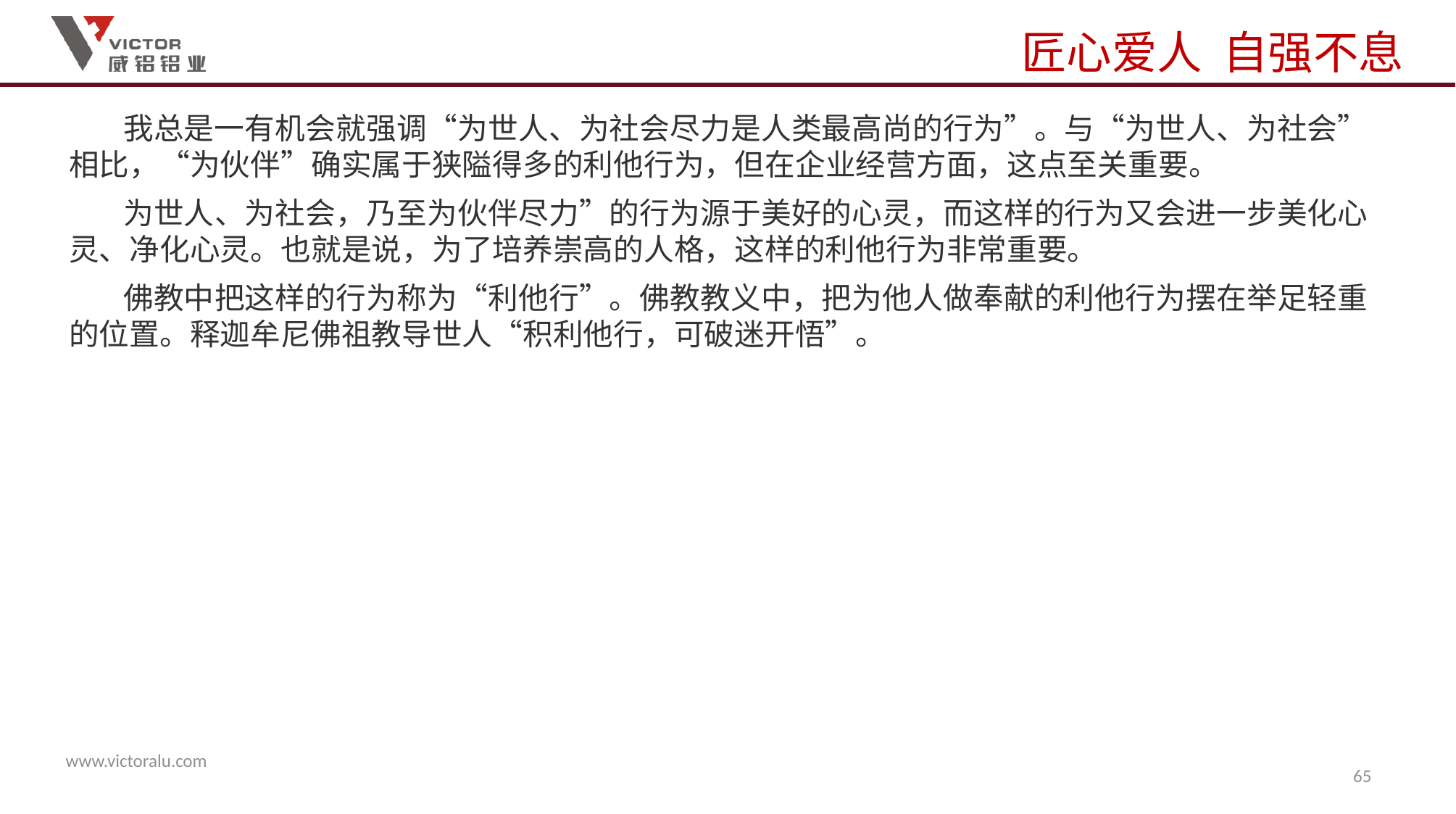

我总是一有机会就强调“为世人、为社会尽力是人类最高尚的行为”。与“为世人、为社会”相比，“为伙伴”确实属于狭隘得多的利他行为，但在企业经营方面，这点至关重要。
为世人、为社会，乃至为伙伴尽力”的行为源于美好的心灵，而这样的行为又会进一步美化心灵、净化心灵。也就是说，为了培养崇高的人格，这样的利他行为非常重要。
佛教中把这样的行为称为“利他行”。佛教教义中，把为他人做奉献的利他行为摆在举足轻重的位置。释迦牟尼佛祖教导世人“积利他行，可破迷开悟”。
65